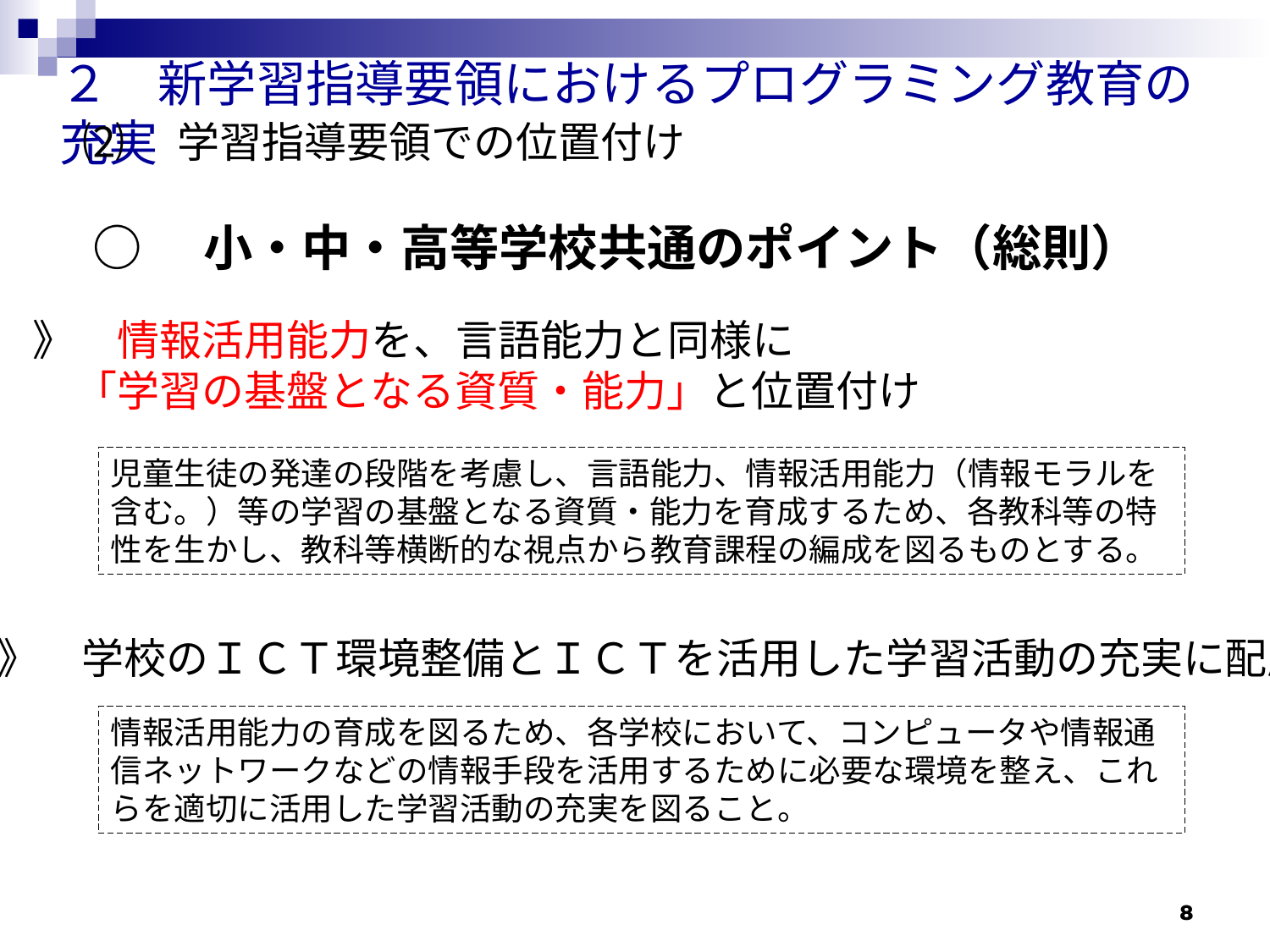

２　新学習指導要領におけるプログラミング教育の充実
⑵　学習指導要領での位置付け
○　小・中・高等学校共通のポイント（総則）
》　情報活用能力を、言語能力と同様に
　「学習の基盤となる資質・能力」と位置付け
児童生徒の発達の段階を考慮し、言語能力、情報活用能力（情報モラルを含む。）等の学習の基盤となる資質・能力を育成するため、各教科等の特性を生かし、教科等横断的な視点から教育課程の編成を図るものとする。
》　学校のＩＣＴ環境整備とＩＣＴを活用した学習活動の充実に配慮
情報活用能力の育成を図るため、各学校において、コンピュータや情報通信ネットワークなどの情報手段を活用するために必要な環境を整え、これらを適切に活用した学習活動の充実を図ること。
8